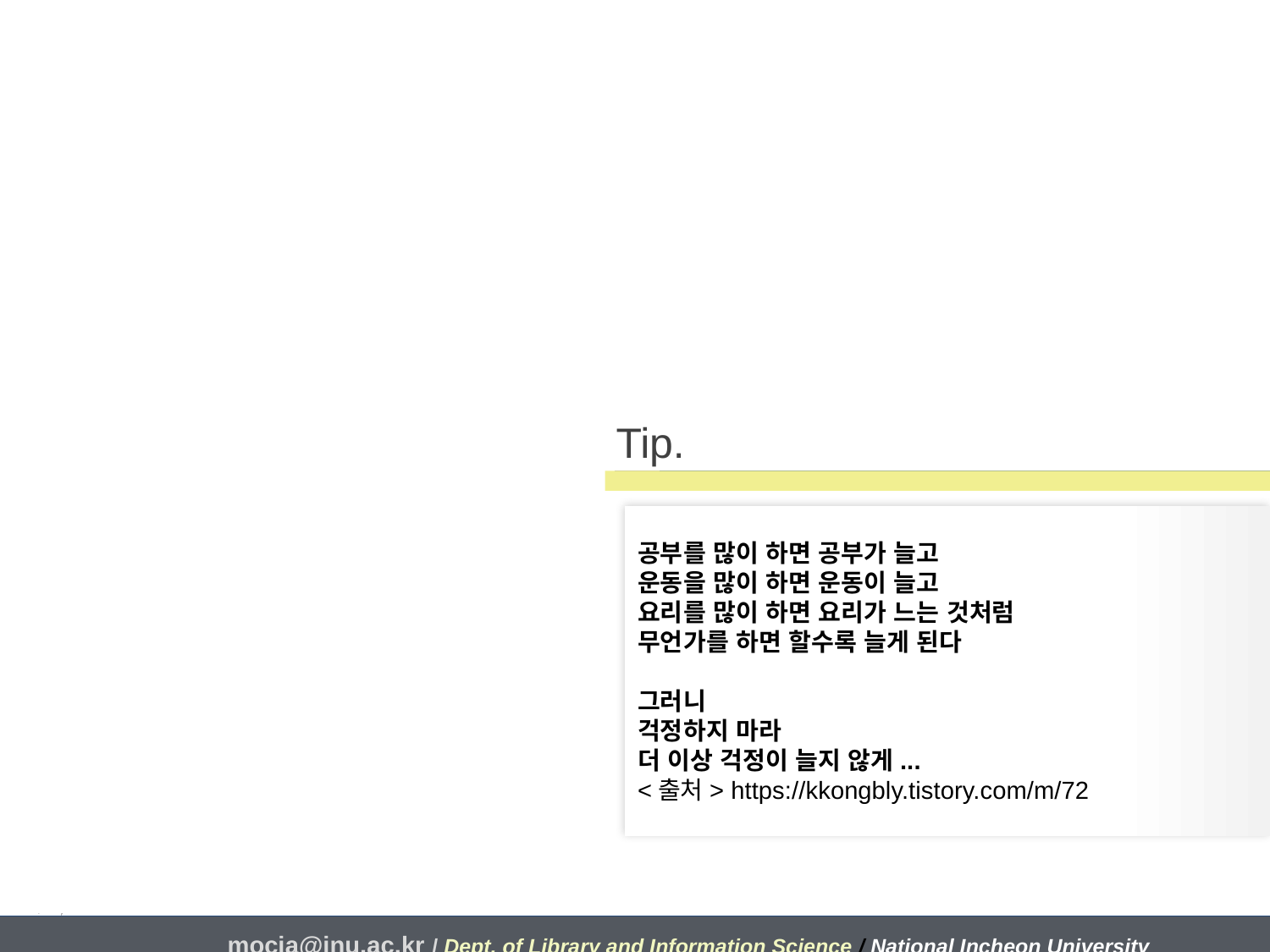

# Tip.

공부를 많이 하면 공부가 늘고
운동을 많이 하면 운동이 늘고
요리를 많이 하면 요리가 느는 것처럼
무언가를 하면 할수록 늘게 된다

그러니
걱정하지 마라
더 이상 걱정이 늘지 않게...
<출처> https://kkongbly.tistory.com/m/72

mocja@inu.ac.kr / Dept. of Library and Information Science / National Incheon University